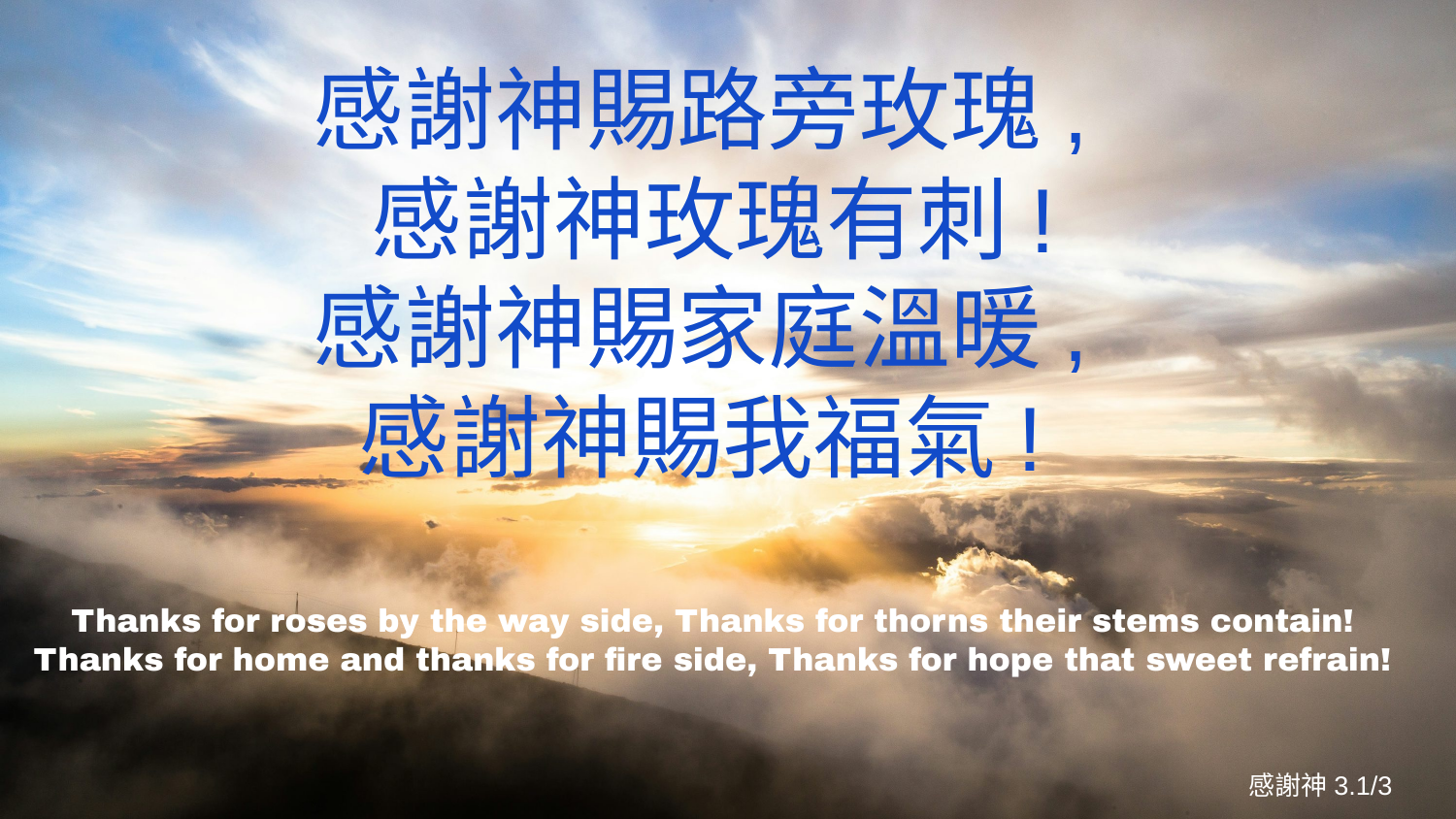

感謝神賜路旁玫瑰,
感謝神玫瑰有刺!
感謝神賜家庭溫暖,
感謝神賜我福氣!
Thanks for roses by the way side, Thanks for thorns their stems contain!
Thanks for home and thanks for fire side, Thanks for hope that sweet refrain!
感謝神3.1/3